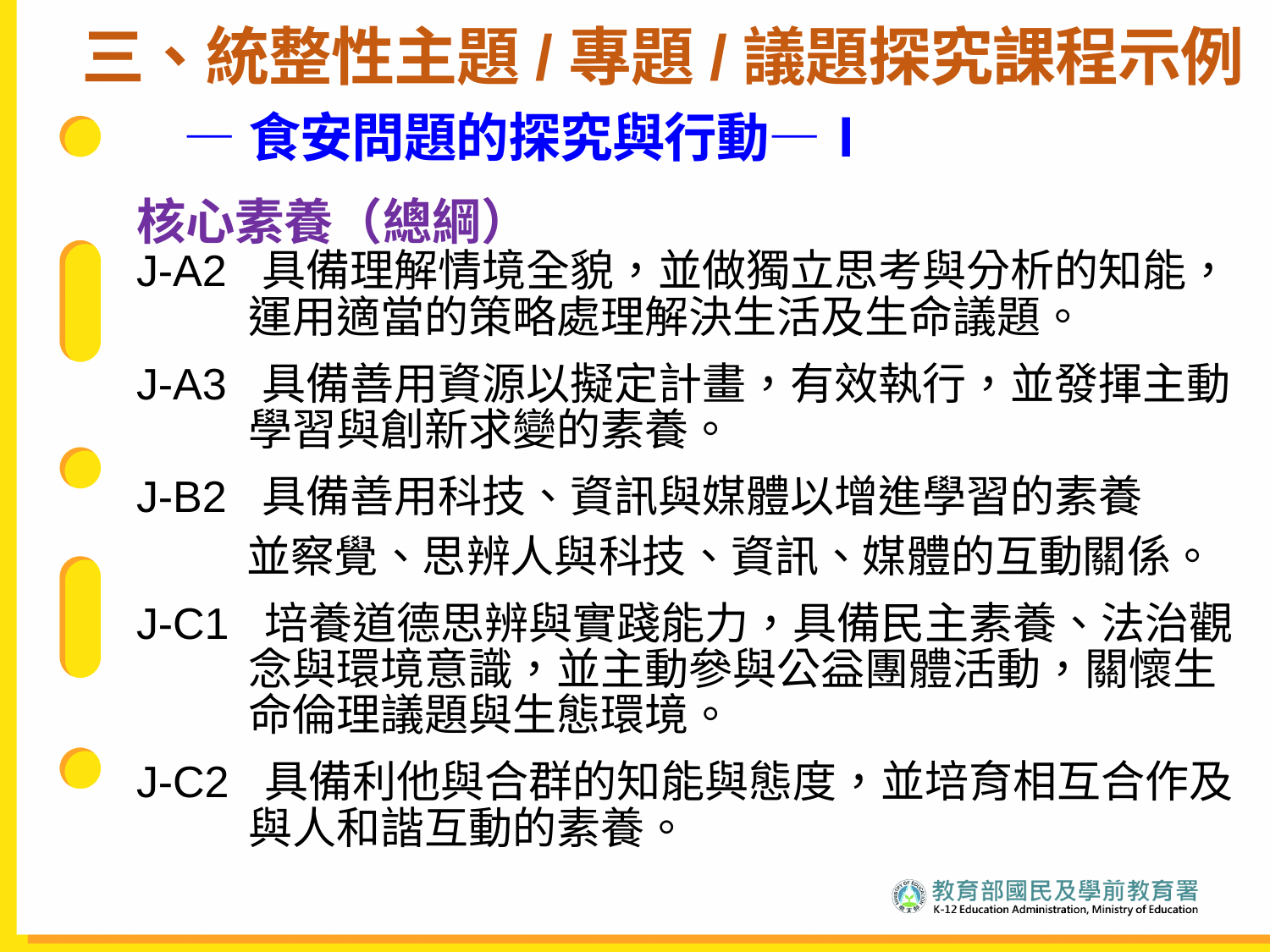

三、統整性主題/專題/議題探究課程示例
         —食安問題的探究與行動—Ⅰ
核心素養（總綱）
J-A2  具備理解情境全貌，並做獨立思考與分析的知能，運用適當的策略處理解決生活及生命議題。
J-A3  具備善用資源以擬定計畫，有效執行，並發揮主動學習與創新求變的素養。
J-B2  具備善用科技、資訊與媒體以增進學習的素養
          並察覺、思辨人與科技、資訊、媒體的互動關係。
J-C1  培養道德思辨與實踐能力，具備民主素養、法治觀念與環境意識，並主動參與公益團體活動，關懷生命倫理議題與生態環境。
J-C2  具備利他與合群的知能與態度，並培育相互合作及與人和諧互動的素養。